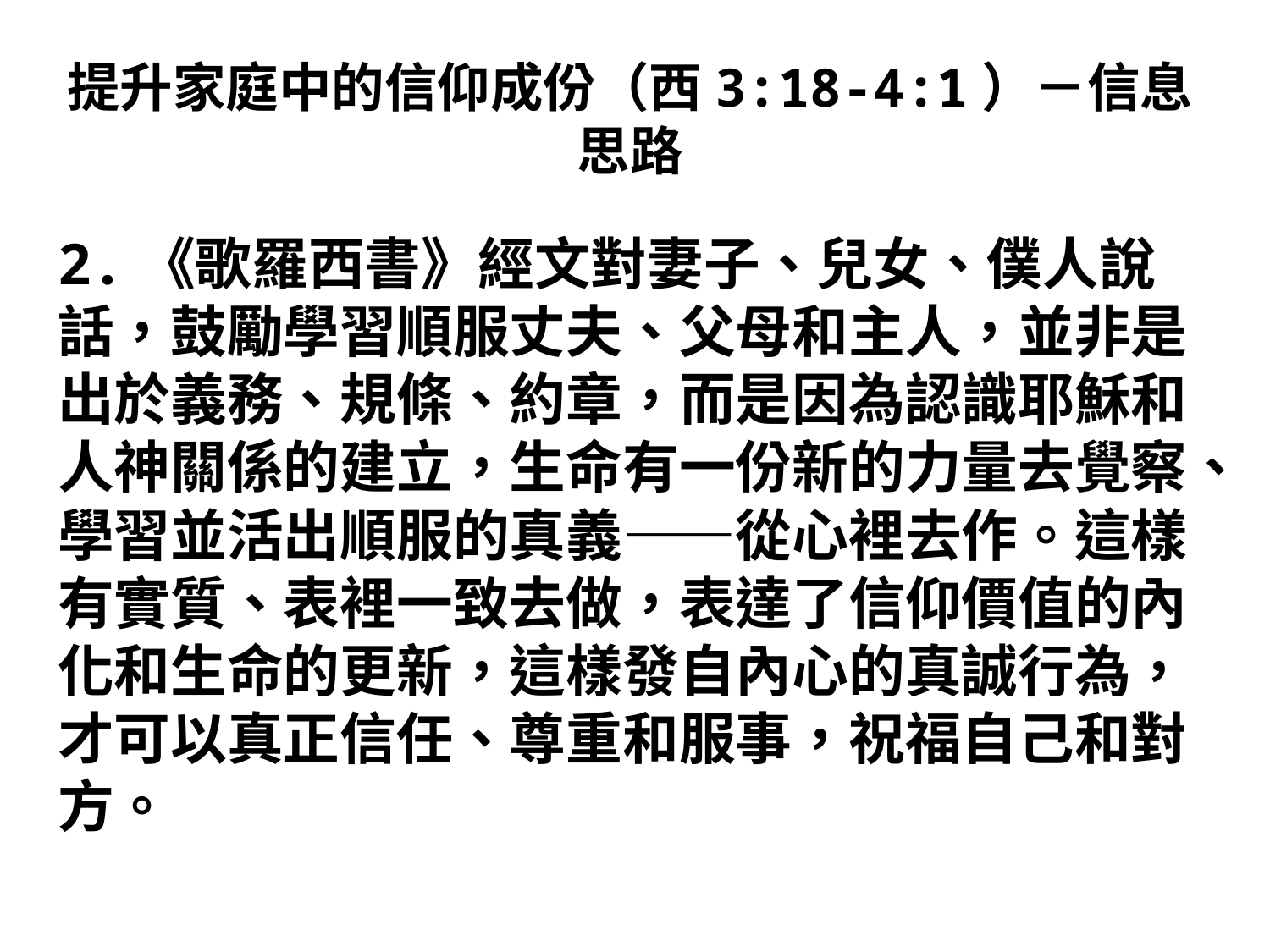

# 提升家庭中的信仰成份（西3:18-4:1）－信息思路
2.《歌羅西書》經文對妻子、兒女、僕人說話，鼓勵學習順服丈夫、父母和主人，並非是出於義務、規條、約章，而是因為認識耶穌和人神關係的建立，生命有一份新的力量去覺察、學習並活出順服的真義——從心裡去作。這樣有實質、表裡一致去做，表達了信仰價值的內化和生命的更新，這樣發自內心的真誠行為，才可以真正信任、尊重和服事，祝福自己和對方。